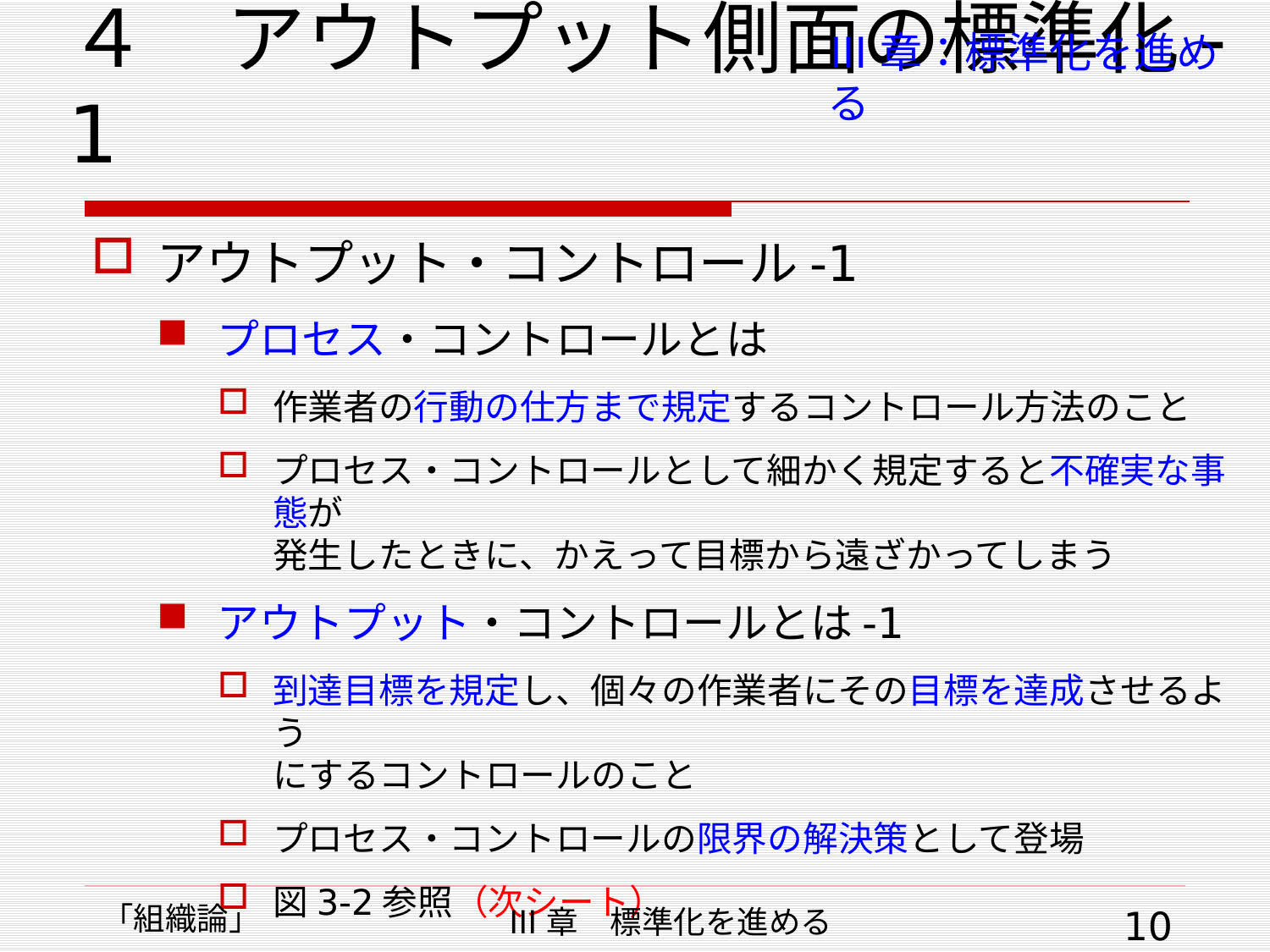

# ４　アウトプット側面の標準化-1
Ⅲ章：標準化を進める
アウトプット・コントロール-1
プロセス・コントロールとは
作業者の行動の仕方まで規定するコントロール方法のこと
プロセス・コントロールとして細かく規定すると不確実な事態が
発生したときに、かえって目標から遠ざかってしまう
アウトプット・コントロールとは-1
到達目標を規定し、個々の作業者にその目標を達成させるよう
にするコントロールのこと
プロセス・コントロールの限界の解決策として登場
図3-2参照（次シート）

「組織論」
Ⅲ章　標準化を進める
10